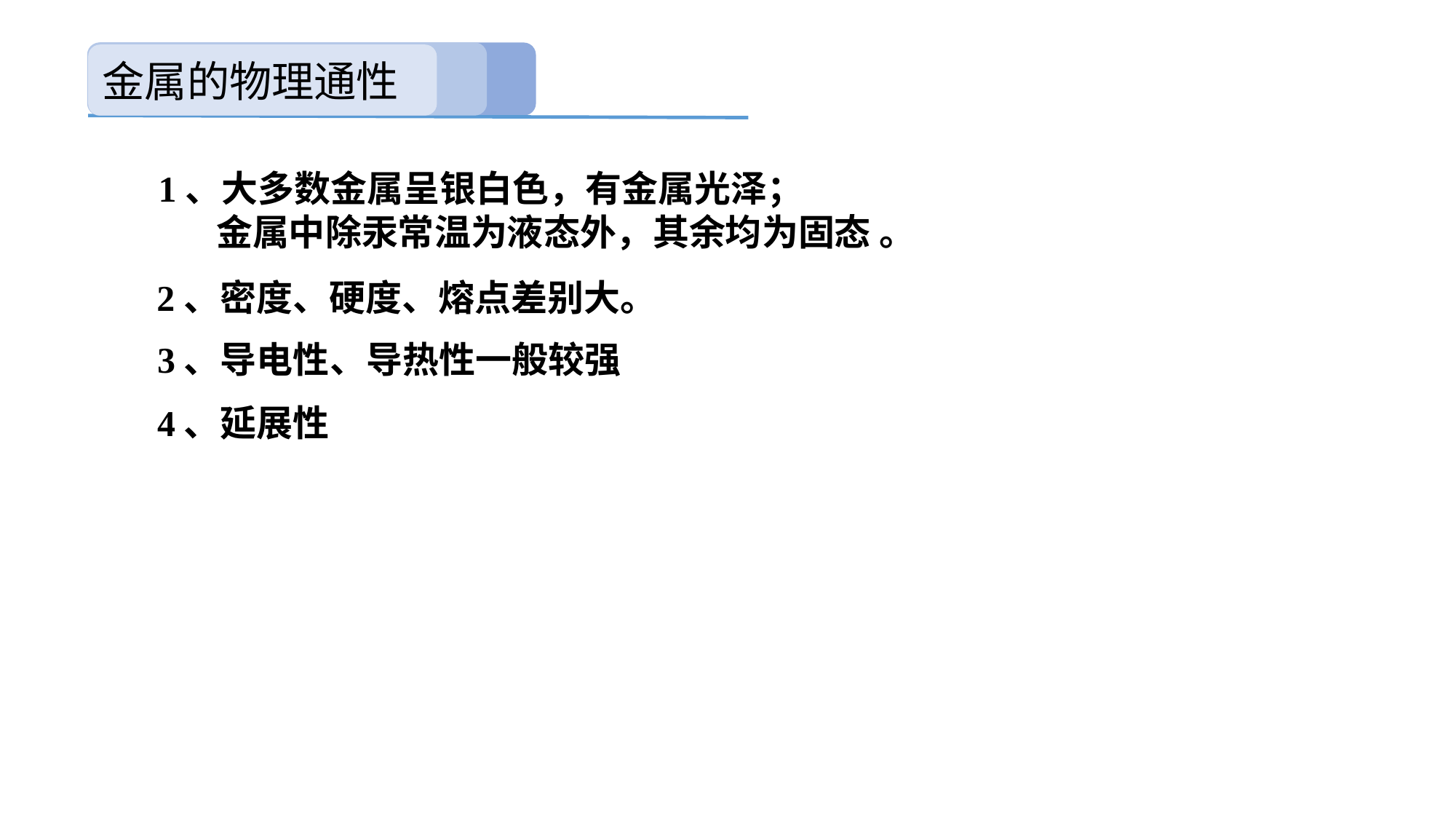

金属的物理通性
1、大多数金属呈银白色，有金属光泽；
      金属中除汞常温为液态外，其余均为固态 。
2、密度、硬度、熔点差别大。
3、导电性、导热性一般较强
4、延展性